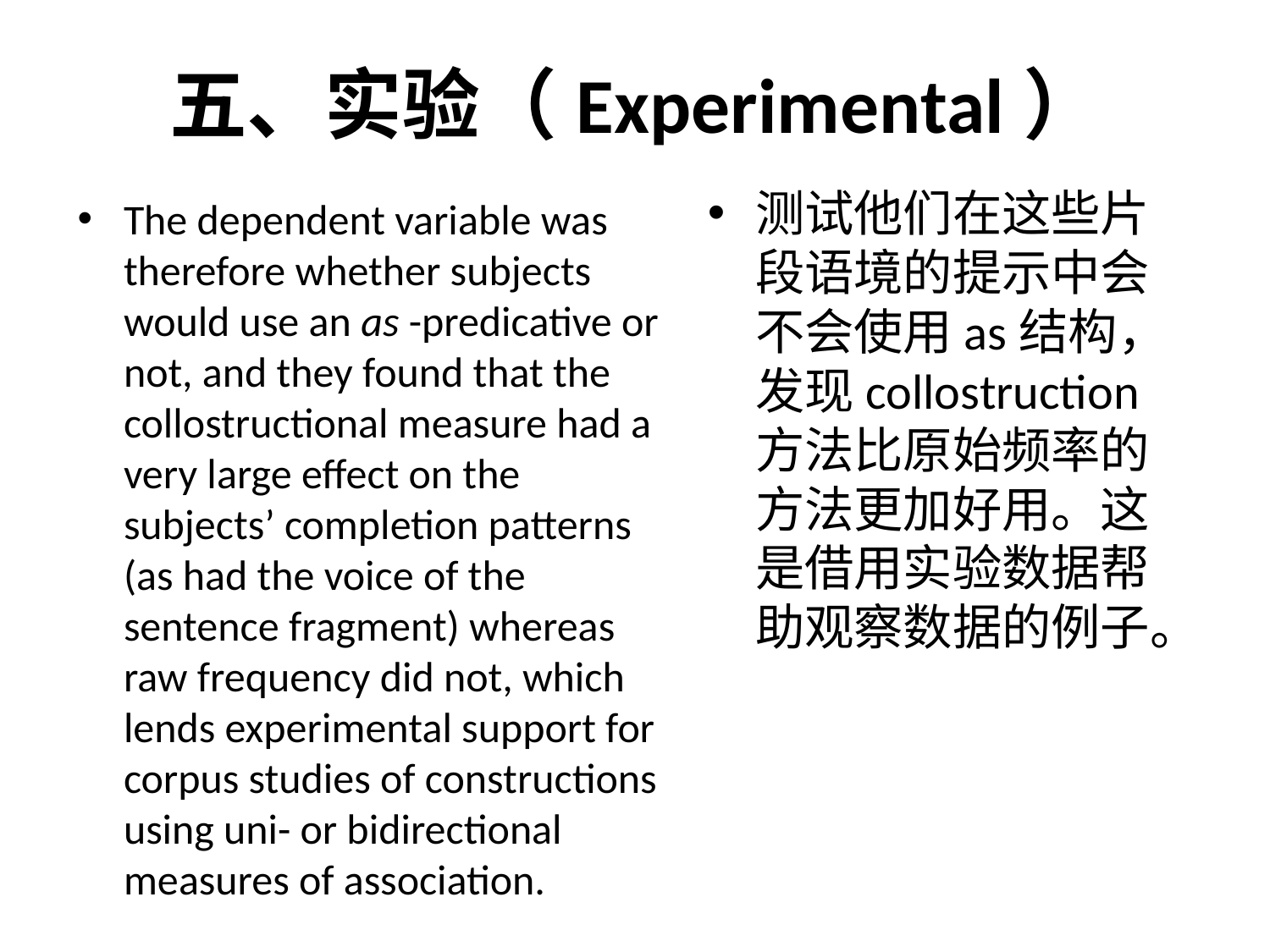

# 五、实验（Experimental）
测试他们在这些片段语境的提示中会不会使用as结构，发现collostruction方法比原始频率的方法更加好用。这是借用实验数据帮助观察数据的例子。
The dependent variable was therefore whether subjects would use an as -predicative or not, and they found that the collostructional measure had a very large effect on the subjects’ completion patterns (as had the voice of the sentence fragment) whereas raw frequency did not, which lends experimental support for corpus studies of constructions using uni- or bidirectional measures of association.